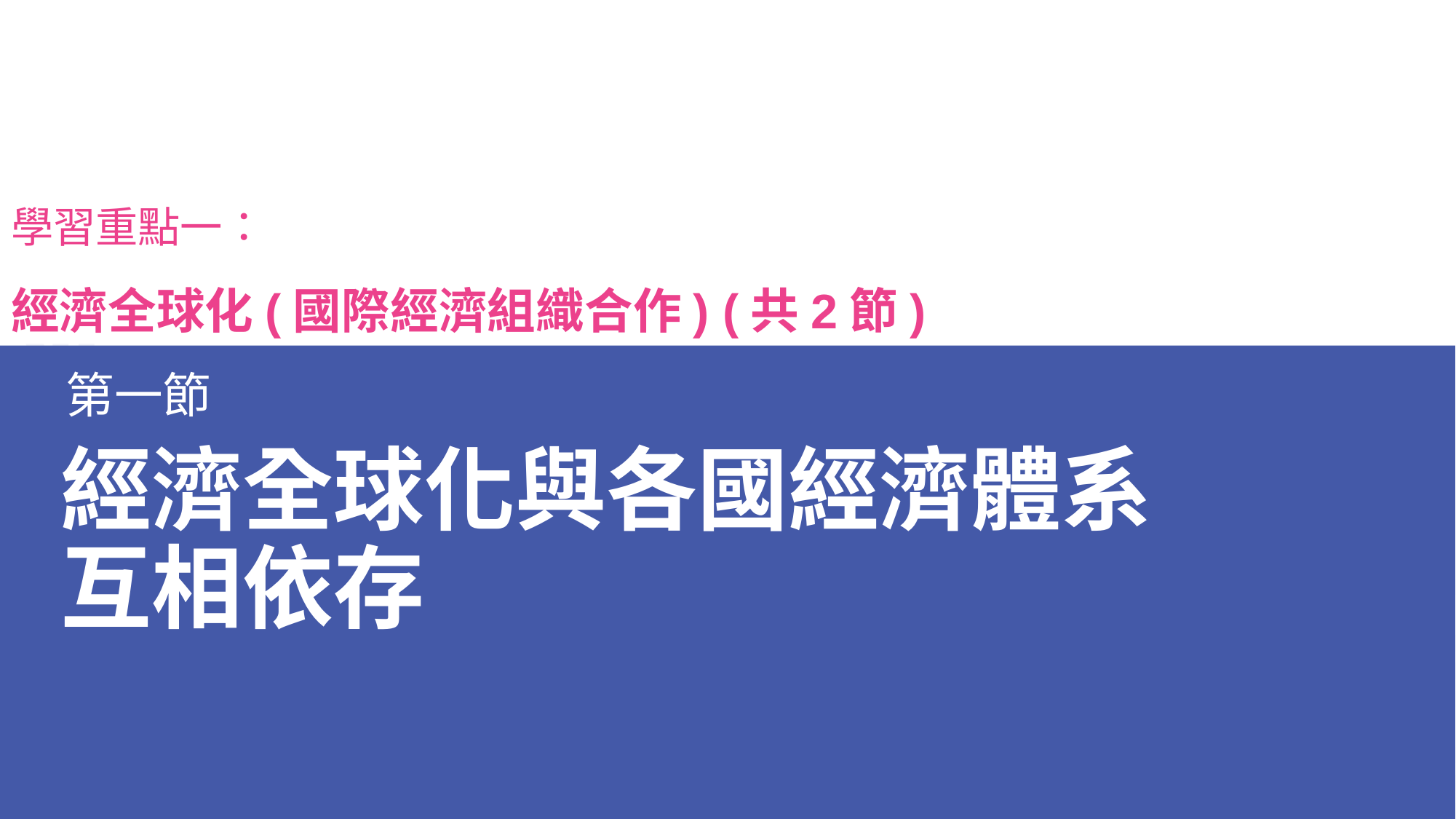

學習重點一：
經濟全球化(國際經濟組織合作) (共2節)
第一節
經濟全球化與各國經濟體系互相依存